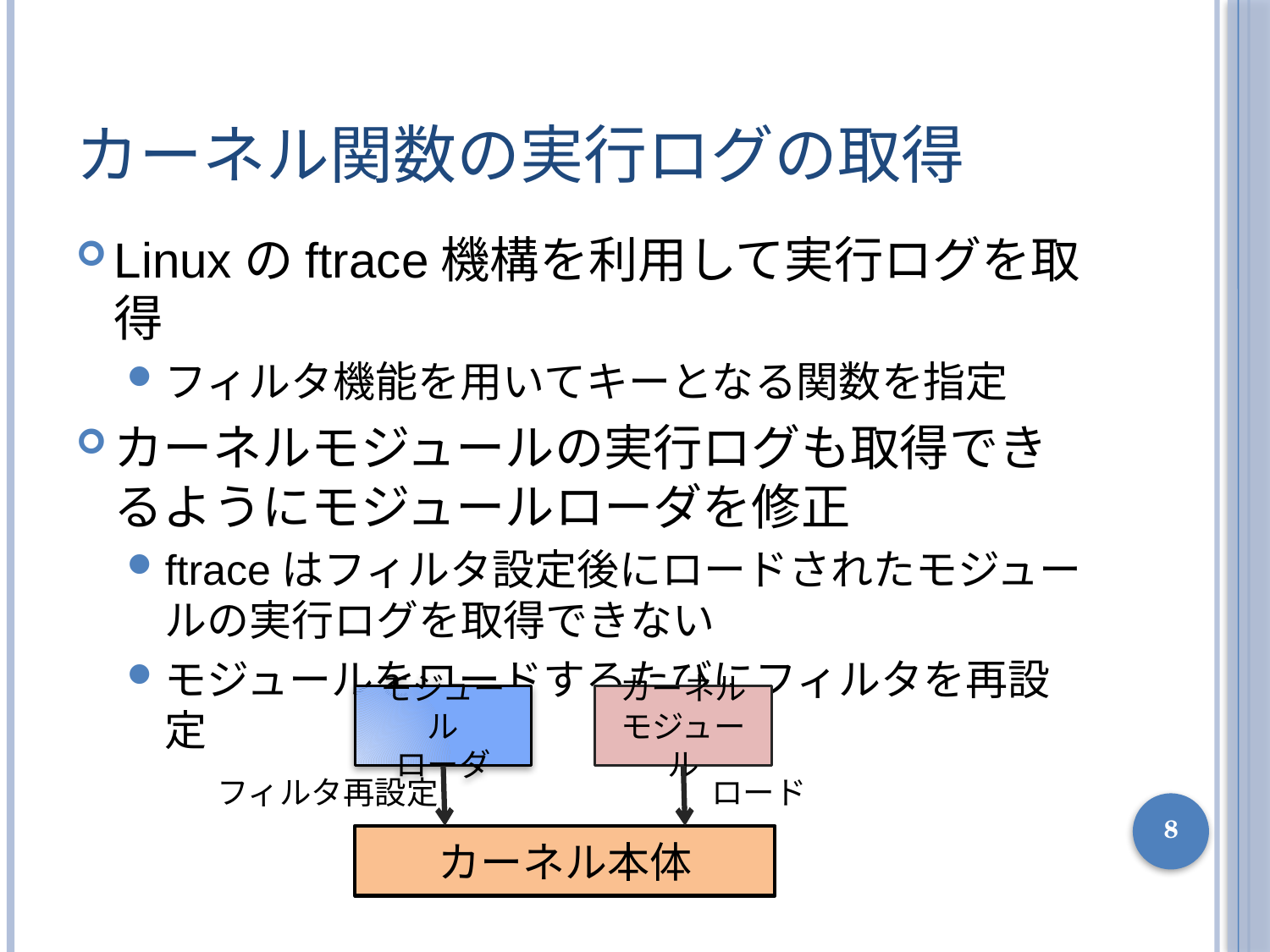

# カーネル関数の実行ログの取得
Linuxのftrace機構を利用して実行ログを取得
フィルタ機能を用いてキーとなる関数を指定
カーネルモジュールの実行ログも取得できるようにモジュールローダを修正
ftraceはフィルタ設定後にロードされたモジュールの実行ログを取得できない
モジュールをロードするたびにフィルタを再設定
モジュール
ローダ
カーネル
モジュール
フィルタ再設定
ロード
8
カーネル本体